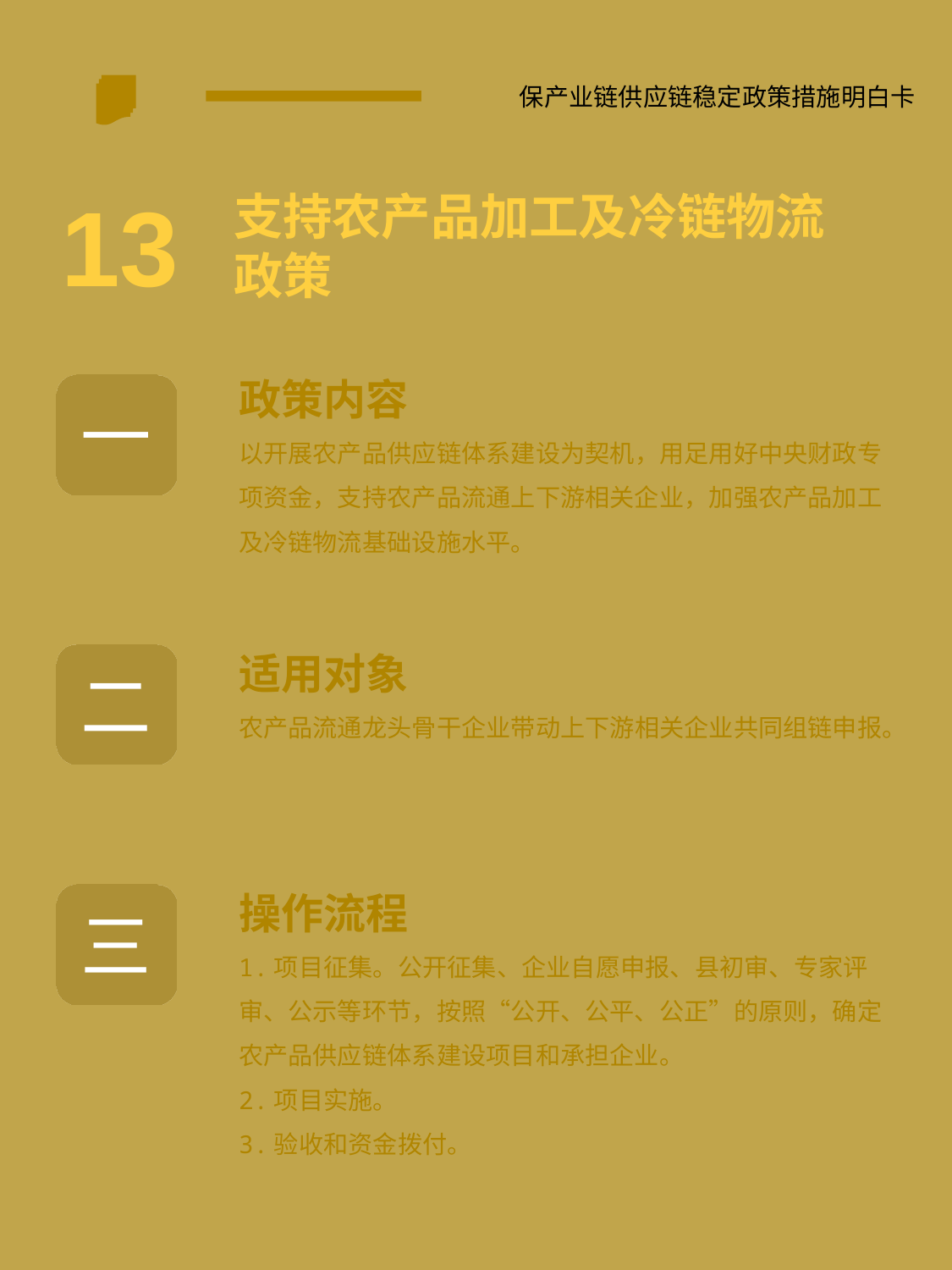

保产业链供应链稳定政策措施明白卡

13
支持农产品加工及冷链物流政策
政策内容
以开展农产品供应链体系建设为契机，用足用好中央财政专项资金，支持农产品流通上下游相关企业，加强农产品加工及冷链物流基础设施水平。
一
适用对象
农产品流通龙头骨干企业带动上下游相关企业共同组链申报。
二
操作流程
1.项目征集。公开征集、企业自愿申报、县初审、专家评审、公示等环节，按照“公开、公平、公正”的原则，确定农产品供应链体系建设项目和承担企业。
2.项目实施。
3.验收和资金拨付。
三